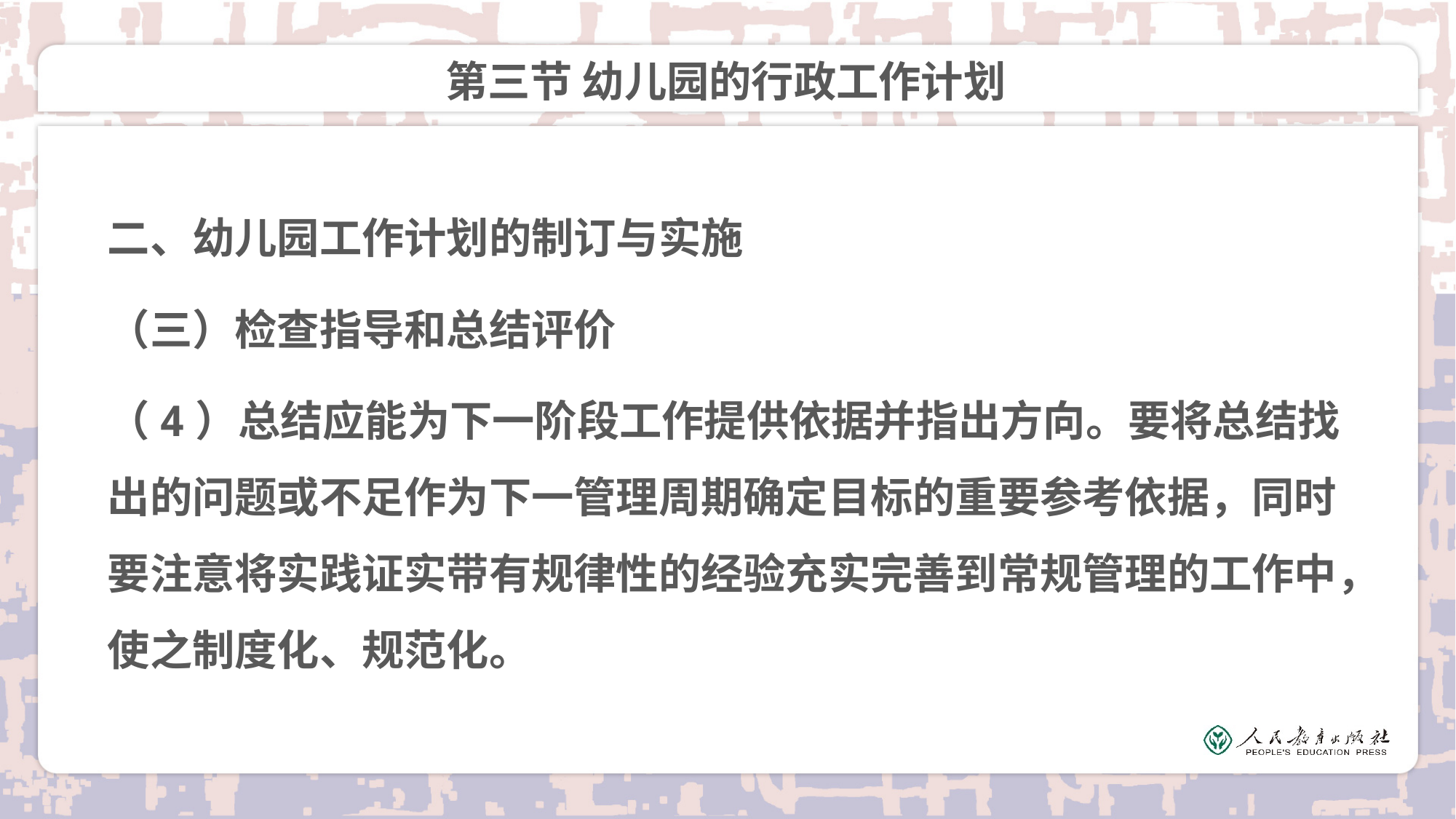

# 第三节 幼儿园的行政工作计划
二、幼儿园工作计划的制订与实施
（三）检查指导和总结评价
（4）总结应能为下一阶段工作提供依据并指出方向。要将总结找出的问题或不足作为下一管理周期确定目标的重要参考依据，同时要注意将实践证实带有规律性的经验充实完善到常规管理的工作中，使之制度化、规范化。